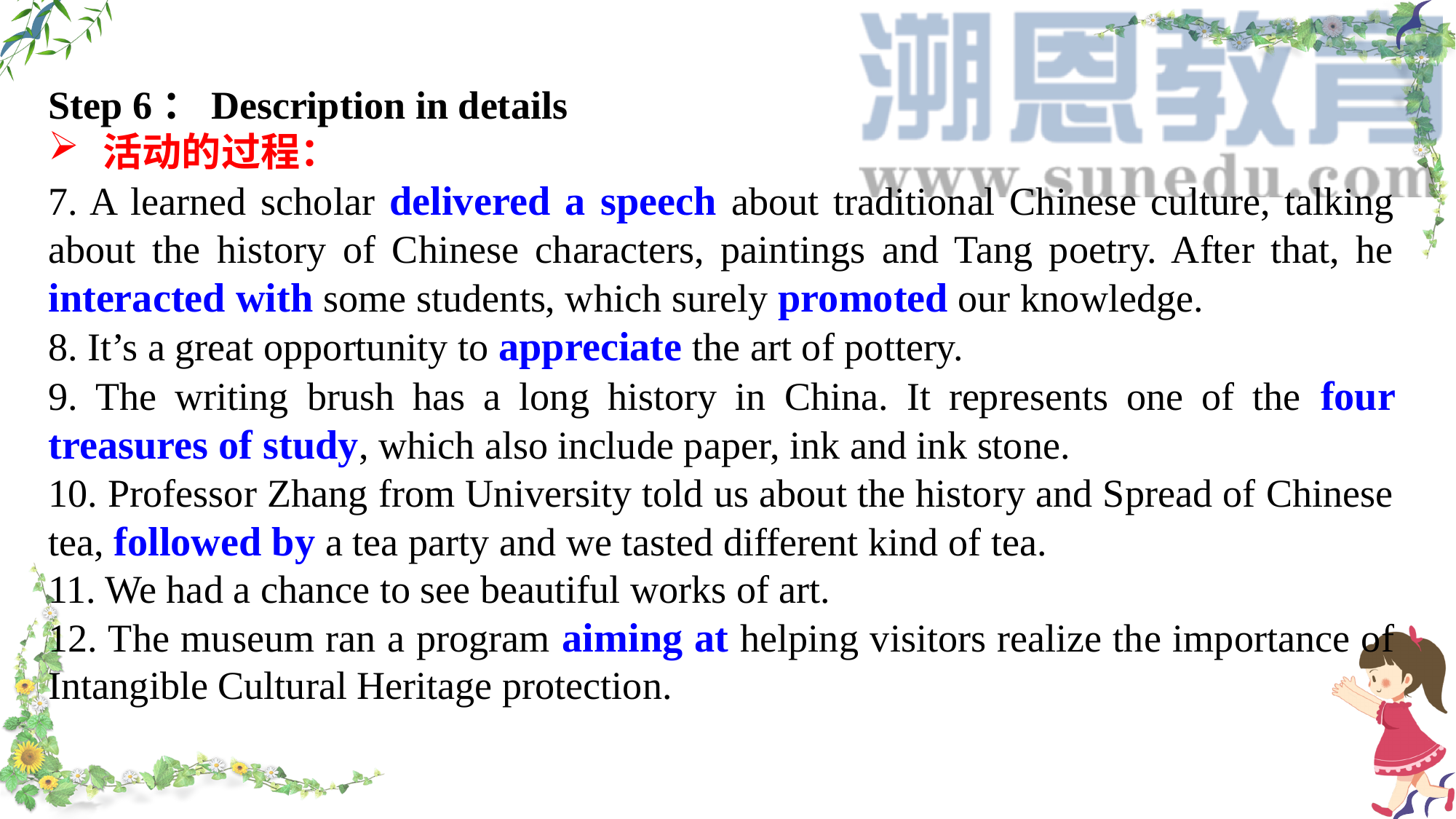

Step 6：Description in details
活动的过程：
7. A learned scholar delivered a speech about traditional Chinese culture, talking about the history of Chinese characters, paintings and Tang poetry. After that, he interacted with some students, which surely promoted our knowledge.
8. It’s a great opportunity to appreciate the art of pottery.
9. The writing brush has a long history in China. It represents one of the four treasures of study, which also include paper, ink and ink stone.
10. Professor Zhang from University told us about the history and Spread of Chinese tea, followed by a tea party and we tasted different kind of tea.
11. We had a chance to see beautiful works of art.
12. The museum ran a program aiming at helping visitors realize the importance of Intangible Cultural Heritage protection.